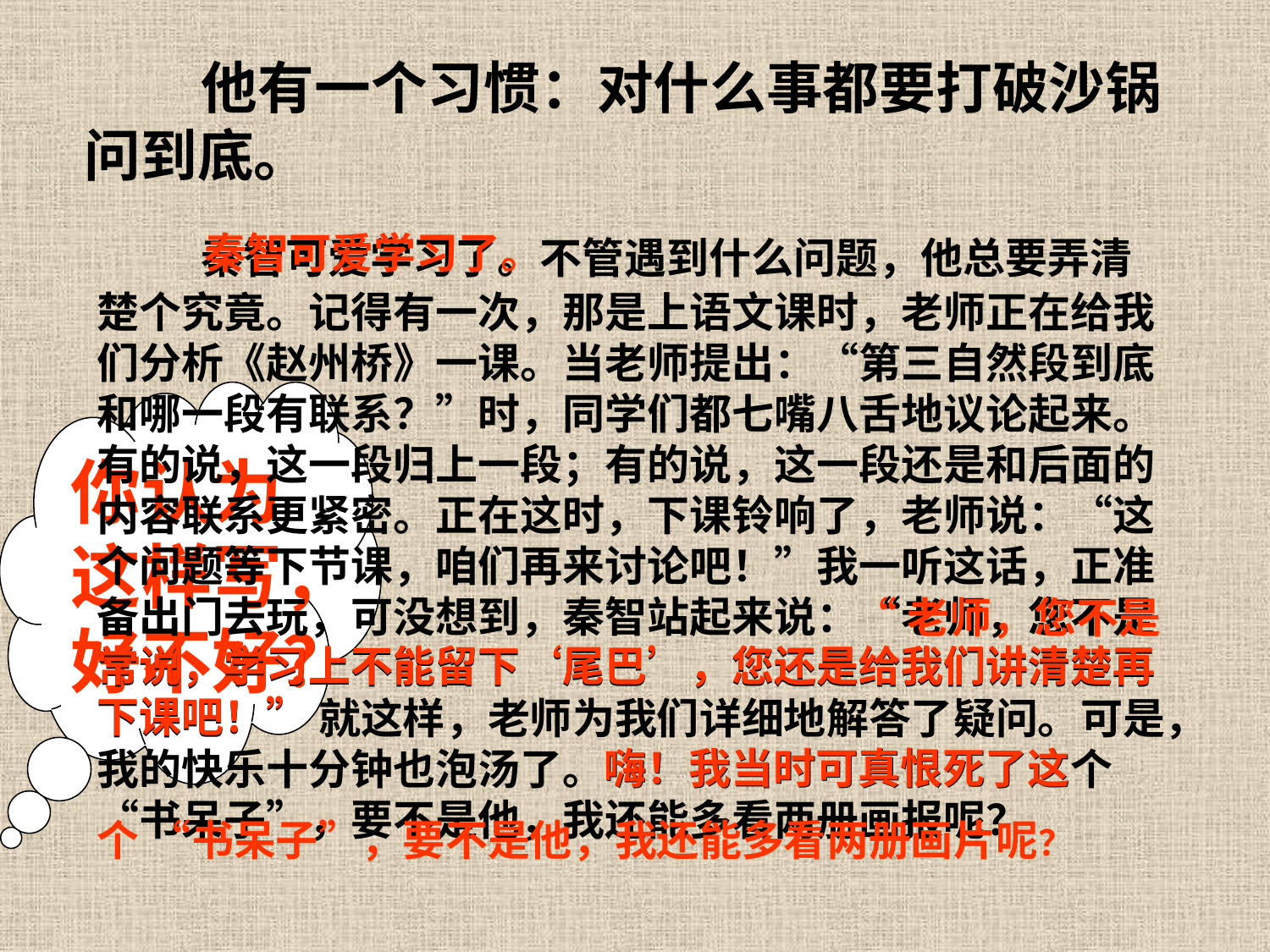

他有一个习惯：对什么事都要打破沙锅问到底。
       秦智可爱学习了。不管遇到什么问题，他总要弄清楚个究竟。记得有一次，那是上语文课时，老师正在给我们分析《赵州桥》一课。当老师提出：“第三自然段到底和哪一段有联系？”时，同学们都七嘴八舌地议论起来。有的说，这一段归上一段；有的说，这一段还是和后面的内容联系更紧密。正在这时，下课铃响了，老师说：“这个问题等下节课，咱们再来讨论吧！”我一听这话，正准备出门去玩，可没想到，秦智站起来说：“老师，您不是常说，学习上不能留下‘尾巴’，您还是给我们讲清楚再下课吧！” 就这样，老师为我们详细地解答了疑问。可是，我的快乐十分钟也泡汤了。嗨！我当时可真恨死了这个“书呆子”，要不是他，我还能多看两册画报呢？
秦智可爱学习了。
你认为这样写，好不好？
“老师，您不是
常说，学习上不能留下‘尾巴’，您还是给我们讲清楚再下课吧！”
                                                              嗨！我当时可真恨死了这
个 “书呆子”，要不是他，我还能多看两册画片呢？